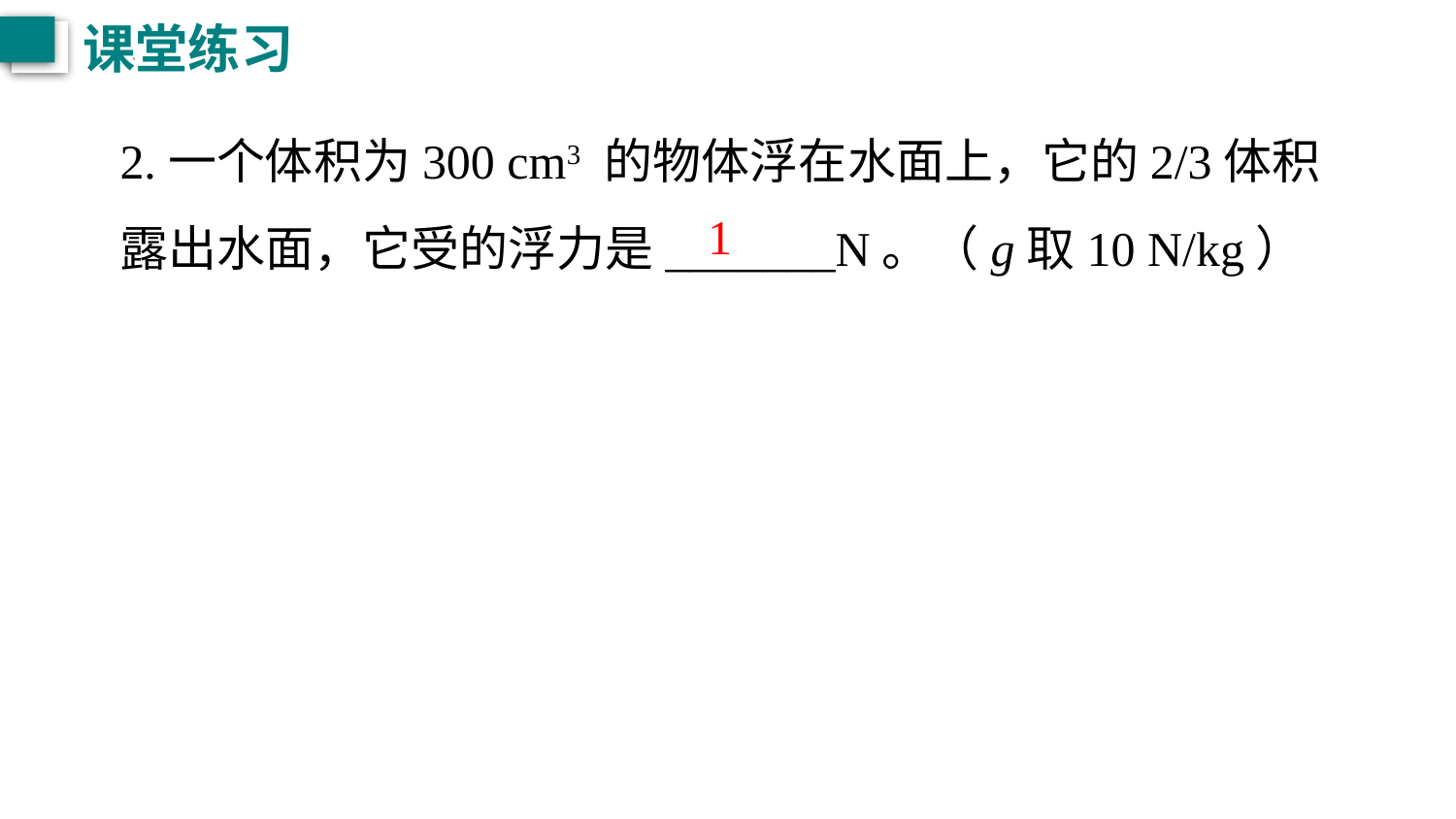

课堂练习

2.一个体积为300 cm3 的物体浮在水面上，它的2/3体积露出水面，它受的浮力是_______N。（g取10 N/kg）
 1